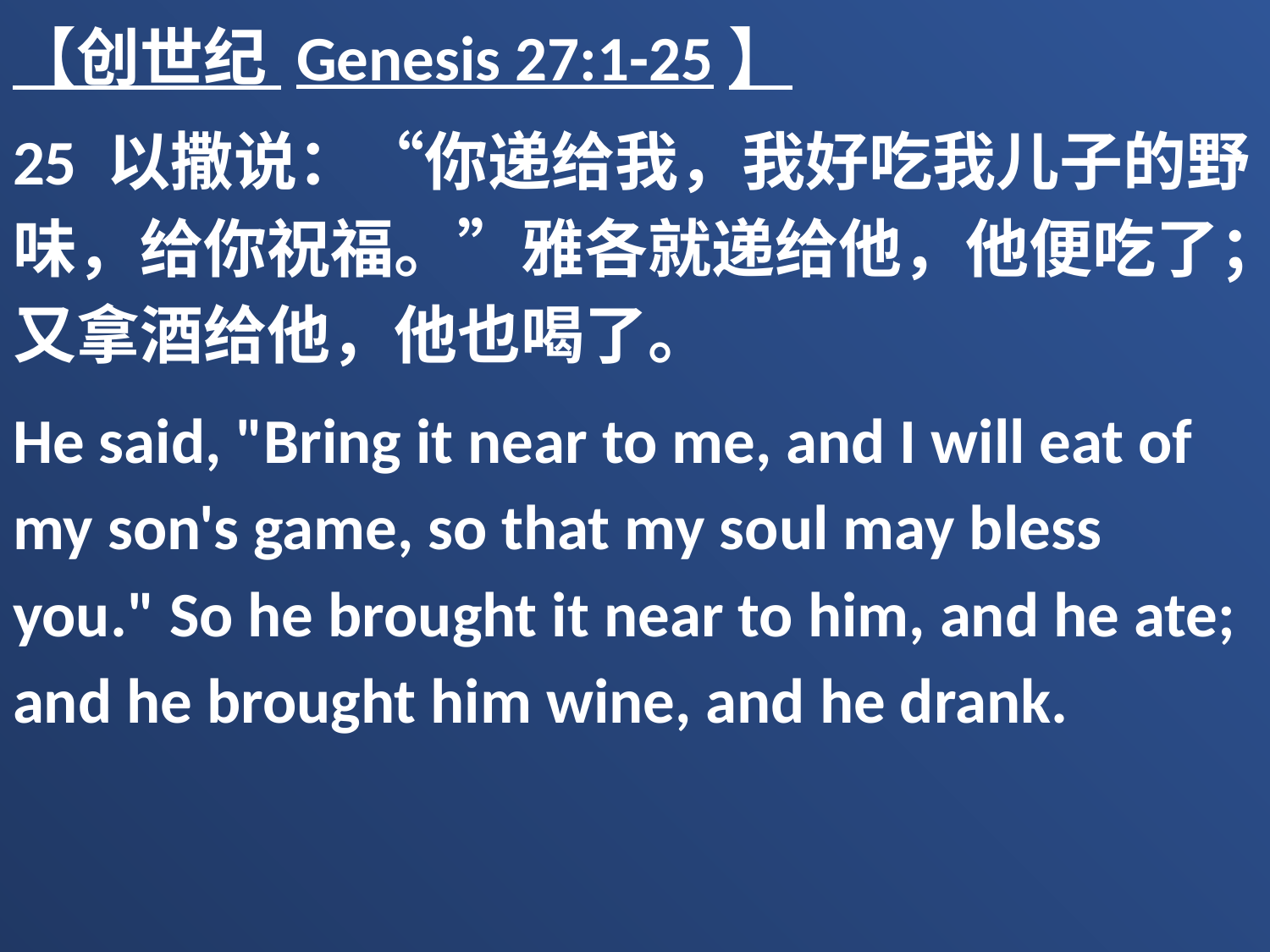

【创世纪 Genesis 27:1-25】
25 以撒说：“你递给我，我好吃我儿子的野味，给你祝福。”雅各就递给他，他便吃了；又拿酒给他，他也喝了。
He said, "Bring it near to me, and I will eat of my son's game, so that my soul may bless you." So he brought it near to him, and he ate; and he brought him wine, and he drank.